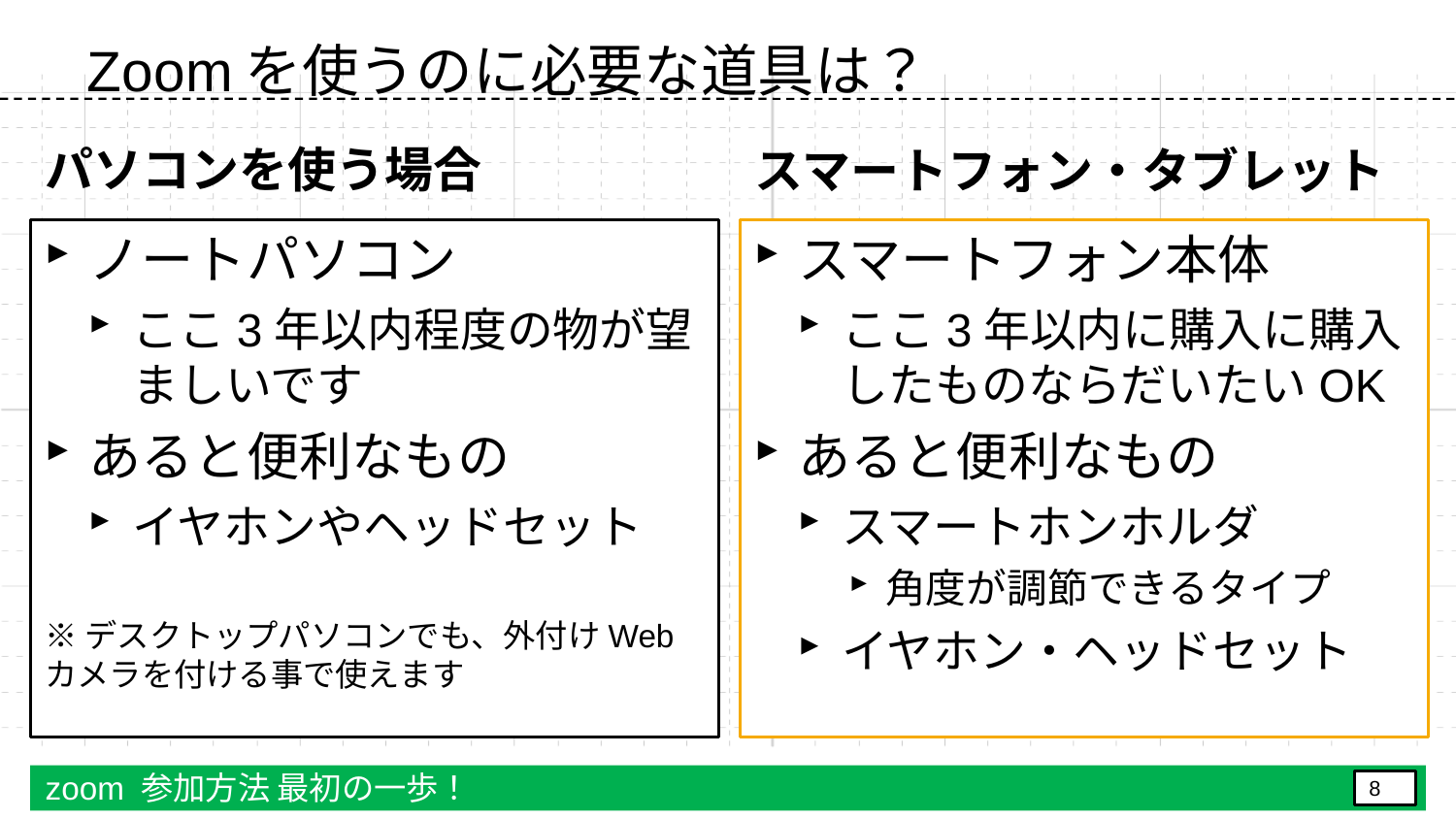

# Zoomを使うのに必要な道具は？
パソコンを使う場合
スマートフォン・タブレット
ノートパソコン
ここ3年以内程度の物が望ましいです
あると便利なもの
イヤホンやヘッドセット

※デスクトップパソコンでも、外付けWebカメラを付ける事で使えます
スマートフォン本体
ここ3年以内に購入に購入したものならだいたいOK
あると便利なもの
スマートホンホルダ
角度が調節できるタイプ
イヤホン・ヘッドセット
zoom 参加方法 最初の一歩！
8